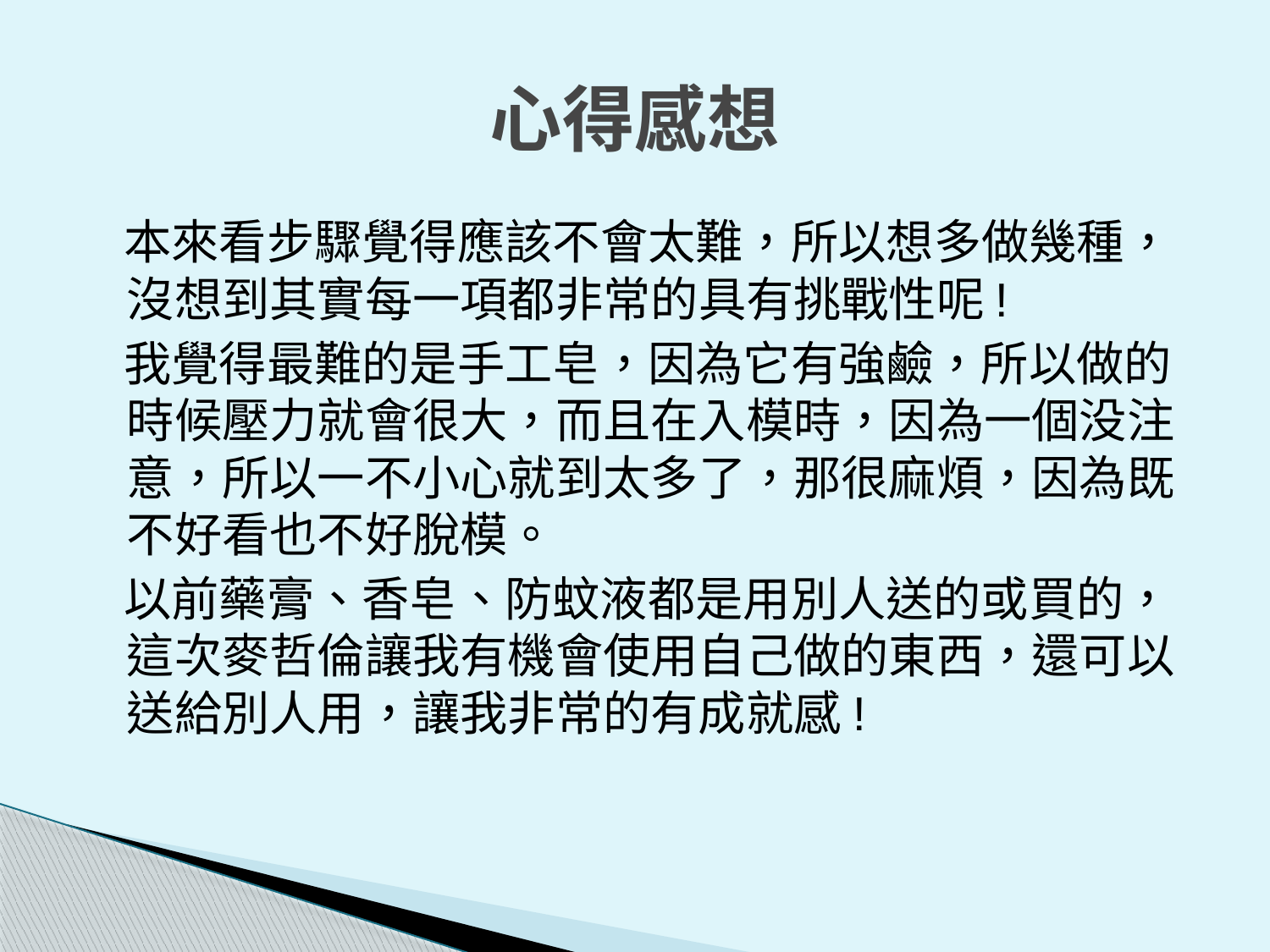

# 心得感想
  本來看步驟覺得應該不會太難，所以想多做幾種，沒想到其實每一項都非常的具有挑戰性呢!
  我覺得最難的是手工皂，因為它有強鹼，所以做的時候壓力就會很大，而且在入模時，因為一個没注意，所以一不小心就到太多了，那很麻煩，因為既不好看也不好脫模。
  以前藥膏、香皂、防蚊液都是用別人送的或買的，這次麥哲倫讓我有機會使用自己做的東西，還可以送給別人用，讓我非常的有成就感!